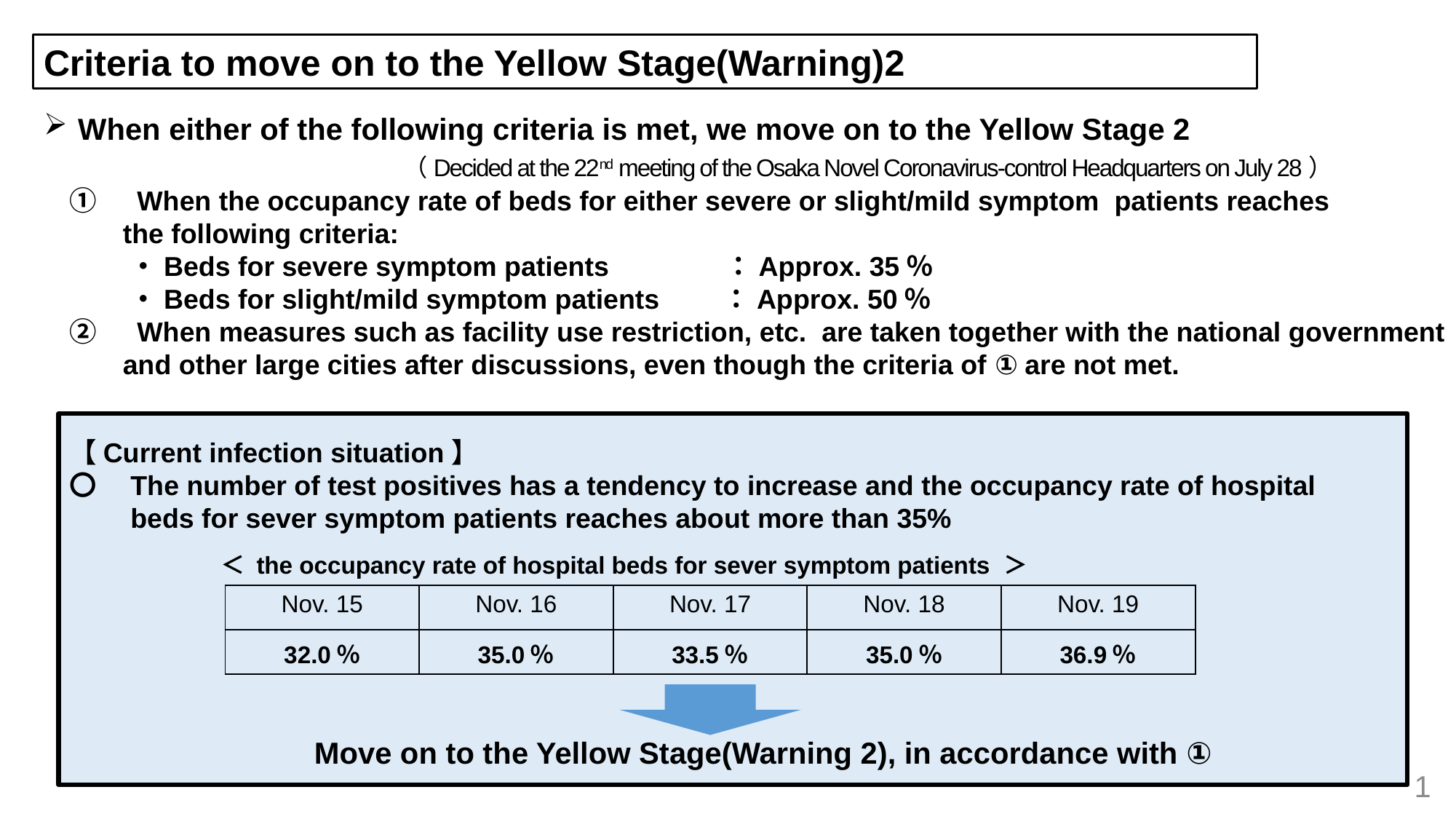

Criteria to move on to the Yellow Stage(Warning)2
When either of the following criteria is met, we move on to the Yellow Stage 2
                                                   （Decided at the 22nd meeting of the Osaka Novel Coronavirus-control Headquarters on July 28）
①　When the occupancy rate of beds for either severe or slight/mild symptom  patients reaches
       the following criteria:
　　 ・Beds for severe symptom patients　　　　：Approx. 35％
　　 ・Beds for slight/mild symptom patients   　 ：Approx. 50％
②　When measures such as facility use restriction, etc.  are taken together with the national government
       and other large cities after discussions, even though the criteria of ① are not met.
【Current infection situation】
〇　The number of test positives has a tendency to increase and the occupancy rate of hospital
        beds for sever symptom patients reaches about more than 35%

＜ the occupancy rate of hospital beds for sever symptom patients ＞
| Nov. 15 | Nov. 16 | Nov. 17 | Nov. 18 | Nov. 19 |
| --- | --- | --- | --- | --- |
| 32.0％ | 35.0％ | 33.5％ | 35.0％ | 36.9％ |

Move on to the Yellow Stage(Warning 2), in accordance with ①
1